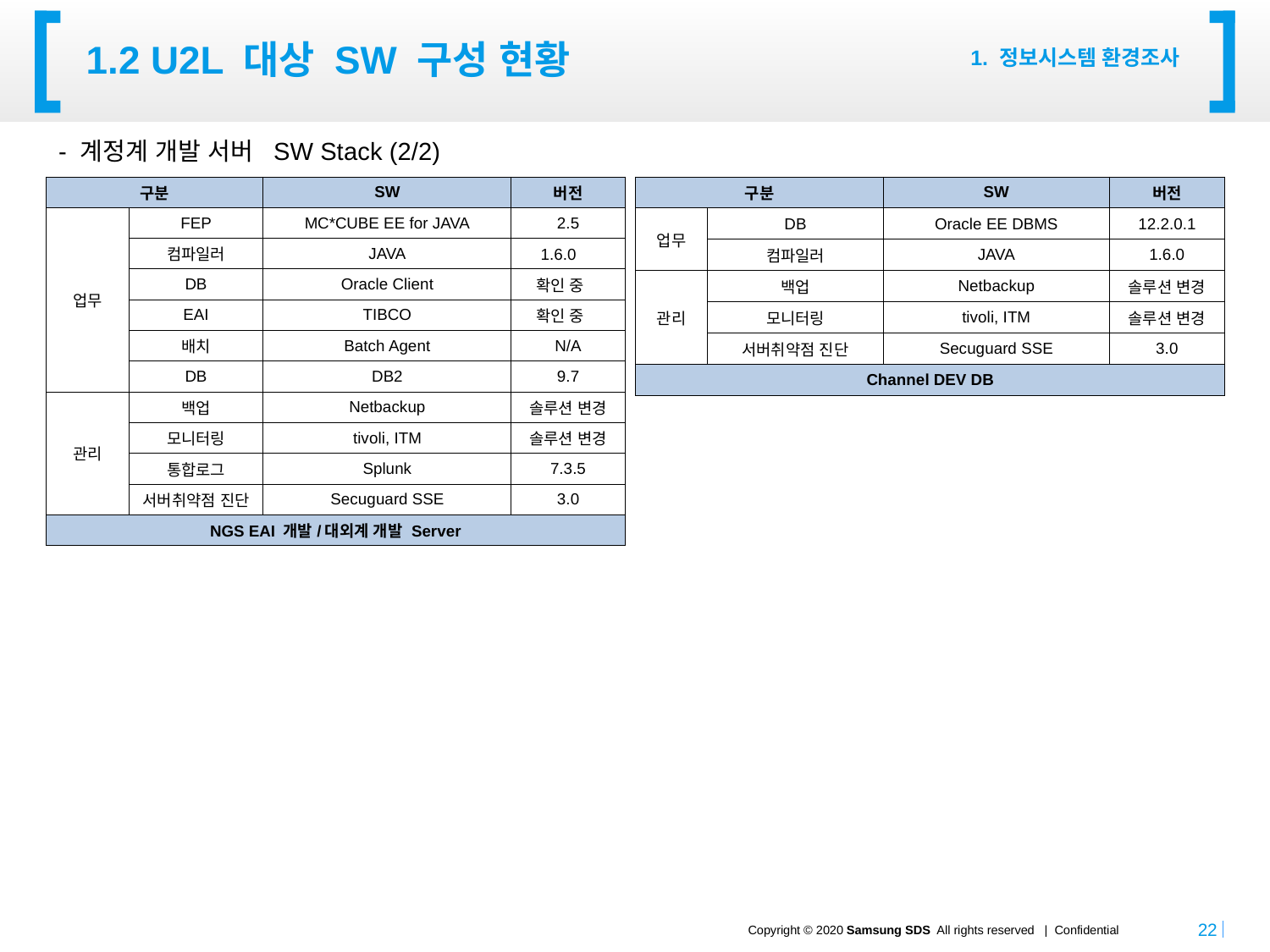

# 1.2 U2L 대상 SW 구성 현황
1. 정보시스템 환경조사
- 계정계 개발 서버  SW Stack (2/2)
| 구분 |  | SW | 버전 |
| --- | --- | --- | --- |
| 업무 | DB | Oracle EE DBMS | 12.2.0.1 |
|  | 컴파일러 | JAVA | 1.6.0 |
| 관리 | 백업 | Netbackup | 솔루션 변경 |
|  | 모니터링 | tivoli, ITM | 솔루션 변경 |
|  | 서버취약점 진단 | Secuguard SSE | 3.0 |
| Channel DEV DB |  |  |  |
| 구분 |  | SW | 버전 |
| --- | --- | --- | --- |
| 업무 | FEP | MC\*CUBE EE for JAVA | 2.5 |
|  | 컴파일러 | JAVA | 1.6.0 |
|  | DB | Oracle Client | 확인 중 |
|  | EAI | TIBCO | 확인 중 |
|  | 배치 | Batch Agent | N/A |
|  | DB | DB2 | 9.7 |
| 관리 | 백업 | Netbackup | 솔루션 변경 |
|  | 모니터링 | tivoli, ITM | 솔루션 변경 |
|  | 통합로그 | Splunk | 7.3.5 |
|  | 서버취약점 진단 | Secuguard SSE | 3.0 |
| NGS EAI 개발/대외계 개발 Server |  |  |  |